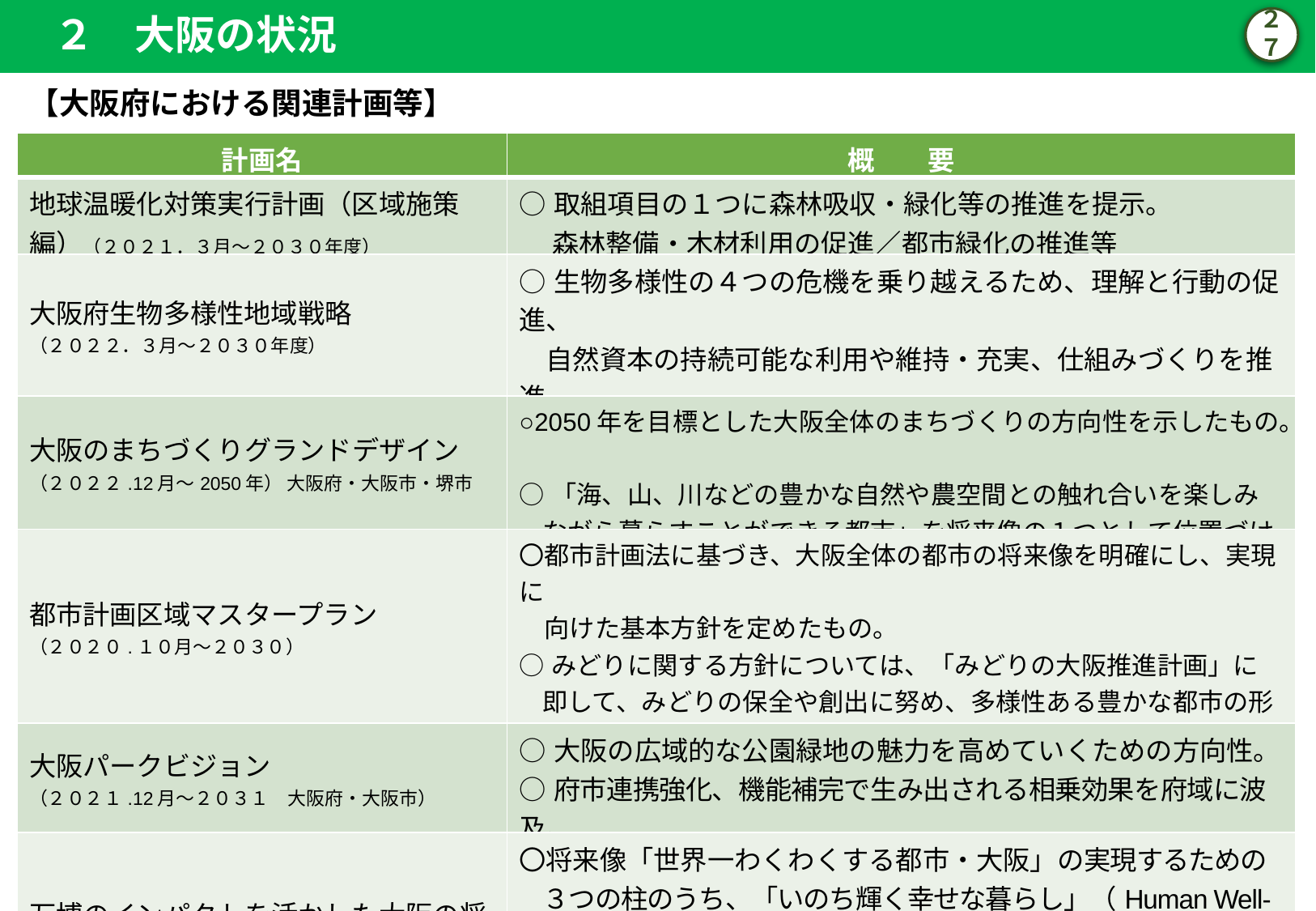

２　大阪の状況
２７
【大阪府における関連計画等】
| 計画名 | 概　　要 |
| --- | --- |
| 地球温暖化対策実行計画（区域施策編）（２０２１．３月～２０３０年度） | ○取組項目の１つに森林吸収・緑化等の推進を提示。 　 森林整備・木材利用の促進／都市緑化の推進等 |
| 大阪府生物多様性地域戦略 （２０２２．３月～２０３０年度） | ○生物多様性の４つの危機を乗り越えるため、理解と行動の促進、　 　自然資本の持続可能な利用や維持・充実、仕組みづくりを推進。 |
| 大阪のまちづくりグランドデザイン （２０２２.12月～2050年） 大阪府・大阪市・堺市 | ○2050年を目標とした大阪全体のまちづくりの方向性を示したもの。　 ○「海、山、川などの豊かな自然や農空間との触れ合いを楽しみながら暮らすことができる都市」を将来像の１つとして位置づけ。 |
| 都市計画区域マスタープラン （２０２０.１０月～２０３０） | 〇都市計画法に基づき、大阪全体の都市の将来像を明確にし、実現に 　向けた基本方針を定めたもの。 ○みどりに関する方針については、「みどりの大阪推進計画」に即して、みどりの保全や創出に努め、多様性ある豊かな都市の形成に努める」としている |
| 大阪パークビジョン （２０２１.12月～２０３１　大阪府・大阪市） | ○大阪の広域的な公園緑地の魅力を高めていくための方向性。 ○府市連携強化、機能補完で生み出される相乗効果を府域に波及。 |
| 万博のインパクトを活かした大阪の将来に向けたビジョン （２０２０～２０４０年度大阪府・大阪市） | 〇将来像「世界一わくわくする都市・大阪」の実現するための３つの柱のうち、「いのち輝く幸せな暮らし」（Human Well-being）の「住環境」にて、“自然が再生され、自然にふれあえる環境との共生”を提示。 ※今後、万博レガシーを継承した新・成長戦略「Beyond EXPO ２０２５」　​ 　 の策定が予定。​ |